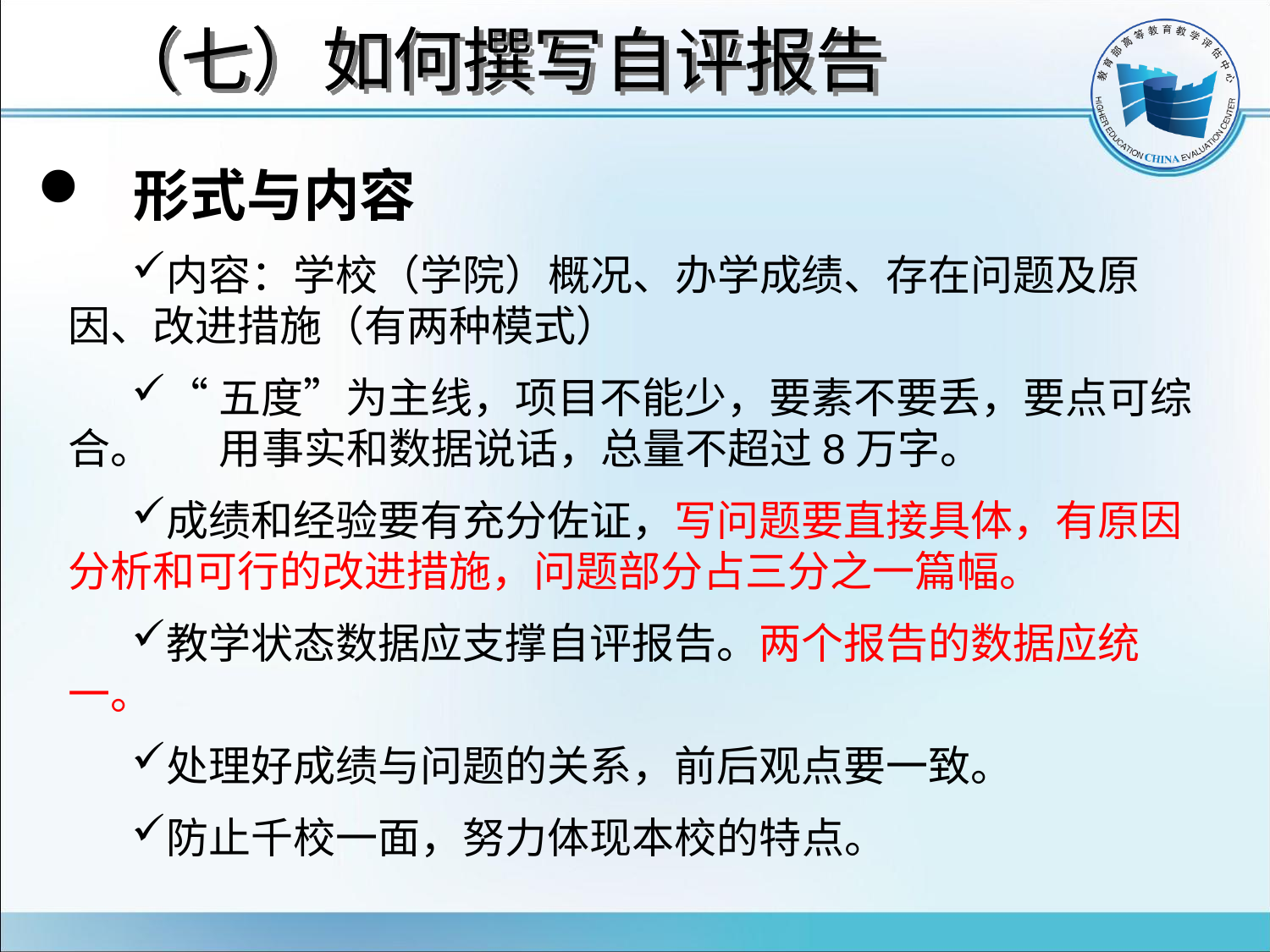

# （七）如何撰写自评报告
  形式与内容
内容：学校（学院）概况、办学成绩、存在问题及原因、改进措施（有两种模式）
“五度”为主线，项目不能少，要素不要丢，要点可综合。       用事实和数据说话，总量不超过8万字。
成绩和经验要有充分佐证，写问题要直接具体，有原因分析和可行的改进措施，问题部分占三分之一篇幅。
教学状态数据应支撑自评报告。两个报告的数据应统一。
处理好成绩与问题的关系，前后观点要一致。
防止千校一面，努力体现本校的特点。
66